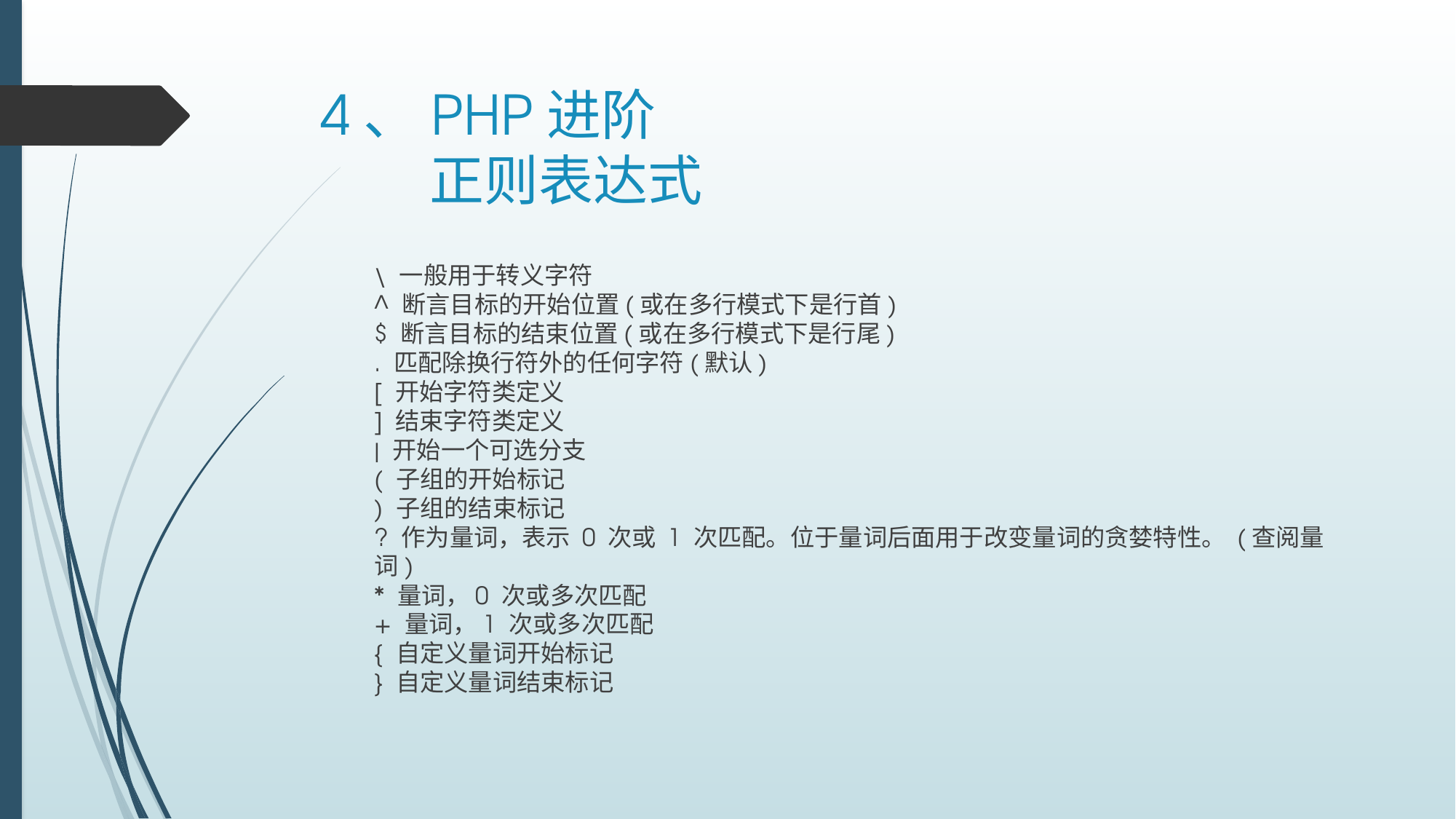

# 4、PHP进阶 正则表达式
\ 一般用于转义字符
^ 断言目标的开始位置(或在多行模式下是行首)
$ 断言目标的结束位置(或在多行模式下是行尾)
. 匹配除换行符外的任何字符(默认)
[ 开始字符类定义
] 结束字符类定义
| 开始一个可选分支
( 子组的开始标记
) 子组的结束标记
? 作为量词，表示 0 次或 1 次匹配。位于量词后面用于改变量词的贪婪特性。 (查阅量词)
* 量词，0 次或多次匹配
+ 量词，1 次或多次匹配
{ 自定义量词开始标记
} 自定义量词结束标记